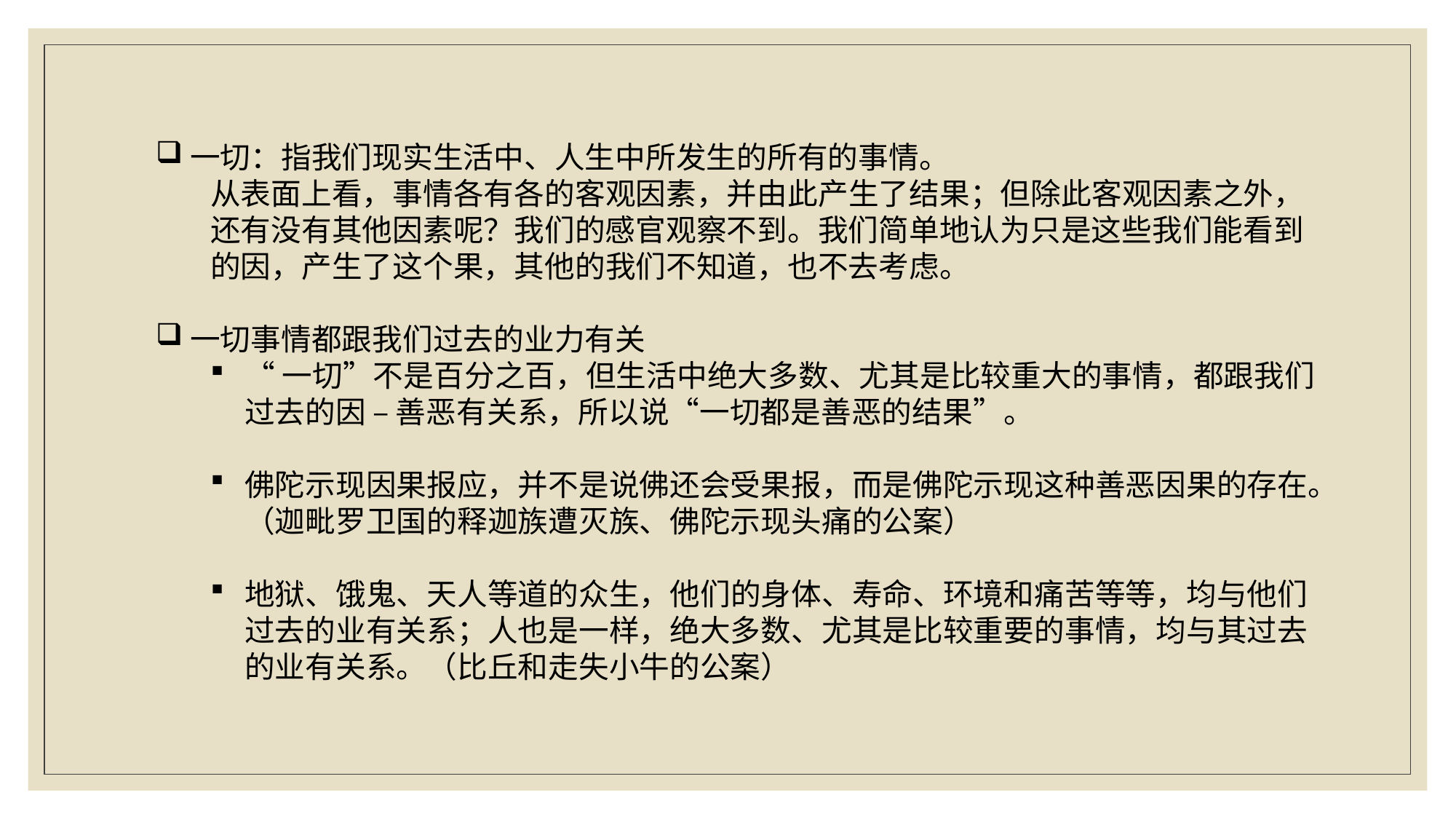

一切：指我们现实生活中、人生中所发生的所有的事情。
从表面上看，事情各有各的客观因素，并由此产生了结果；但除此客观因素之外，还有没有其他因素呢？我们的感官观察不到。我们简单地认为只是这些我们能看到的因，产生了这个果，其他的我们不知道，也不去考虑。

一切事情都跟我们过去的业力有关
“一切”不是百分之百，但生活中绝大多数、尤其是比较重大的事情，都跟我们过去的因 – 善恶有关系，所以说“一切都是善恶的结果”。

佛陀示现因果报应，并不是说佛还会受果报，而是佛陀示现这种善恶因果的存在。（迦毗罗卫国的释迦族遭灭族、佛陀示现头痛的公案）

地狱、饿鬼、天人等道的众生，他们的身体、寿命、环境和痛苦等等，均与他们过去的业有关系；人也是一样，绝大多数、尤其是比较重要的事情，均与其过去的业有关系。（比丘和走失小牛的公案）